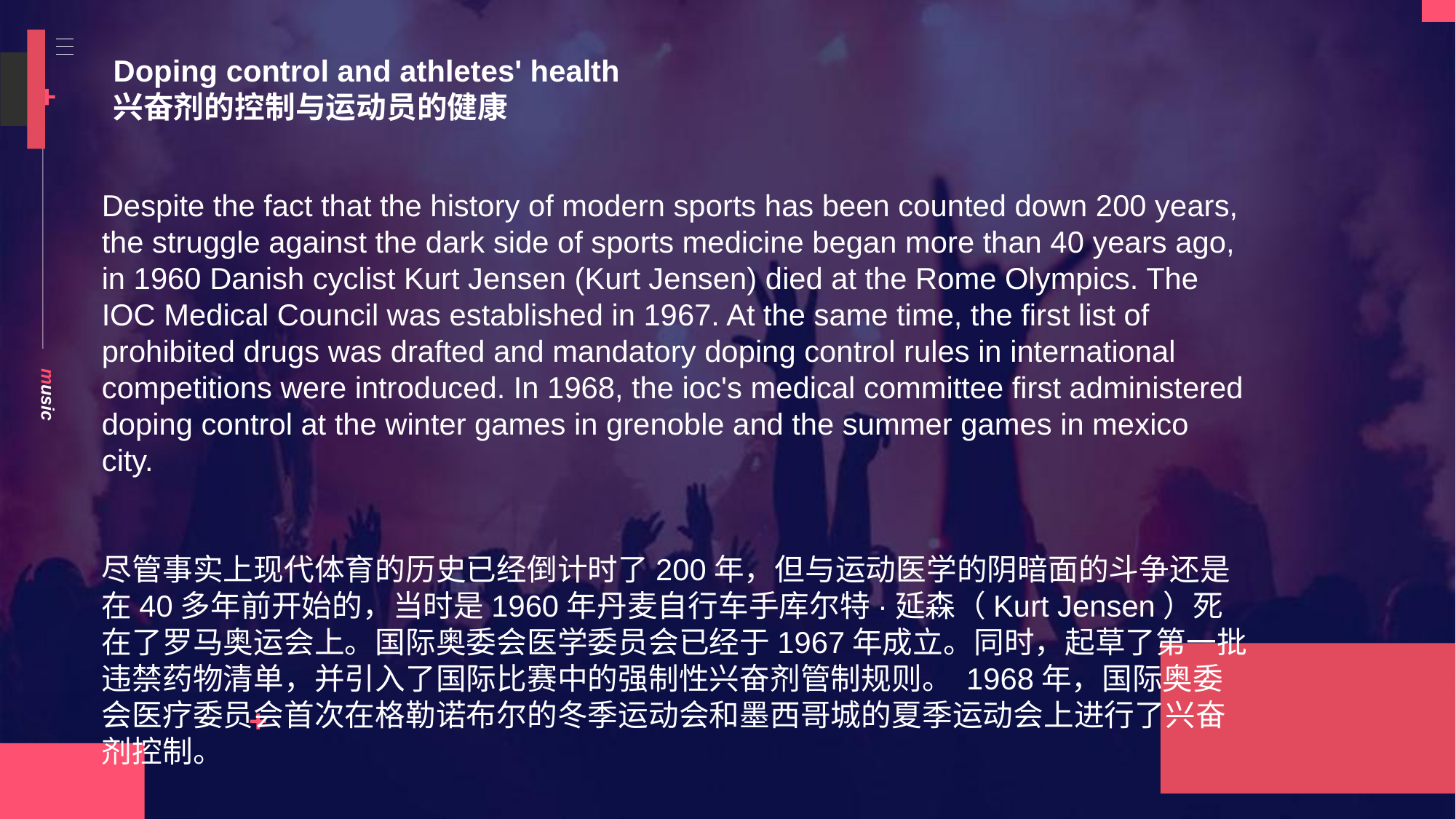

Doping control and athletes' health
兴奋剂的控制与运动员的健康

music
Despite the fact that the history of modern sports has been counted down 200 years, the struggle against the dark side of sports medicine began more than 40 years ago, in 1960 Danish cyclist Kurt Jensen (Kurt Jensen) died at the Rome Olympics. The IOC Medical Council was established in 1967. At the same time, the first list of prohibited drugs was drafted and mandatory doping control rules in international competitions were introduced. In 1968, the ioc's medical committee first administered doping control at the winter games in grenoble and the summer games in mexico city.

尽管事实上现代体育的历史已经倒计时了200年，但与运动医学的阴暗面的斗争还是在40多年前开始的，当时是1960年丹麦自行车手库尔特·延森（Kurt Jensen）死在了罗马奥运会上。国际奥委会医学委员会已经于1967年成立。同时，起草了第一批违禁药物清单，并引入了国际比赛中的强制性兴奋剂管制规则。 1968年，国际奥委会医疗委员会首次在格勒诺布尔的冬季运动会和墨西哥城的夏季运动会上进行了兴奋剂控制。

MUSIC